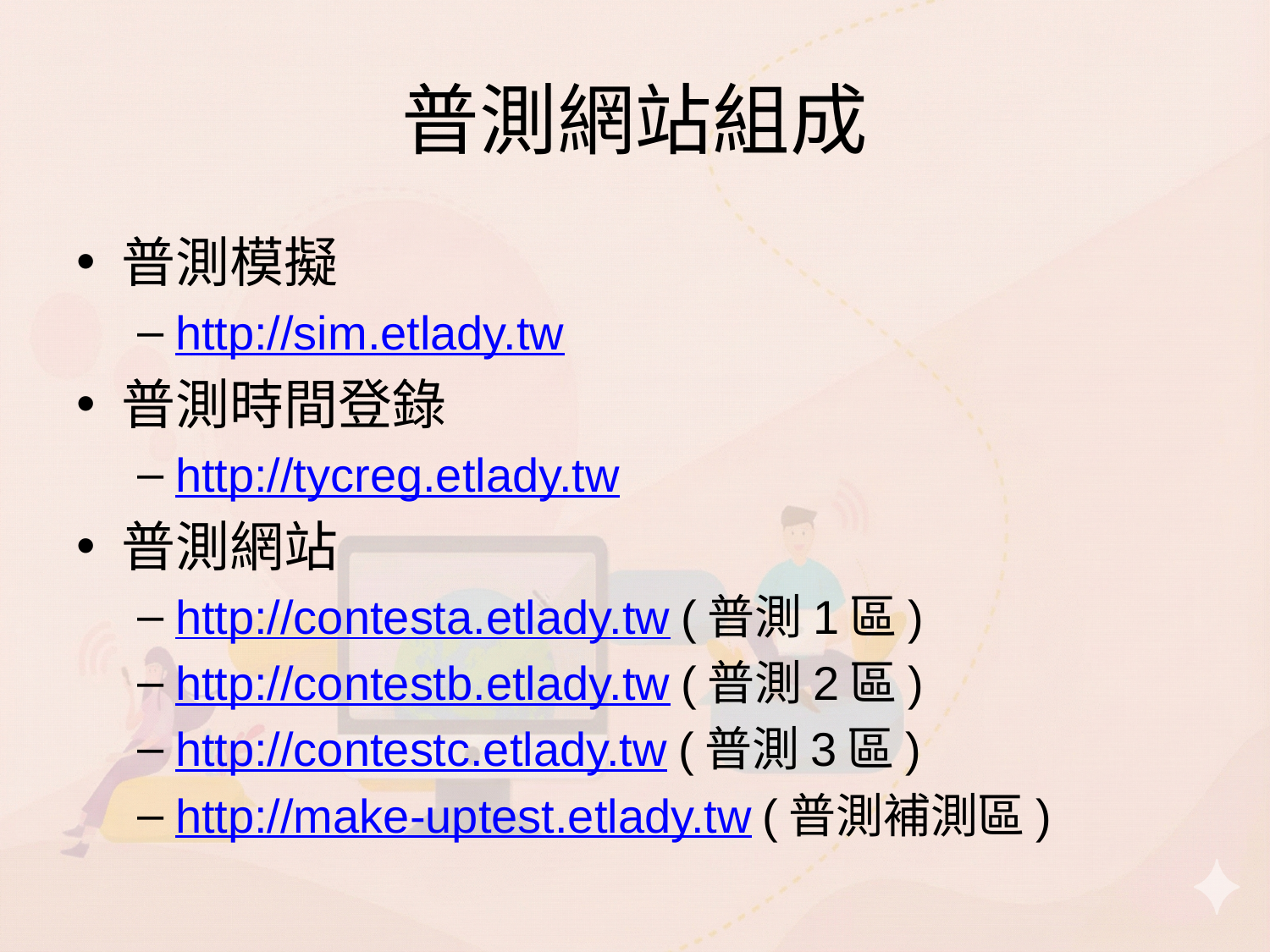

# 普測網站組成
普測模擬
http://sim.etlady.tw
普測時間登錄
http://tycreg.etlady.tw
普測網站
http://contesta.etlady.tw (普測1區)
http://contestb.etlady.tw (普測2區)
http://contestc.etlady.tw (普測3區)
http://make-uptest.etlady.tw (普測補測區)